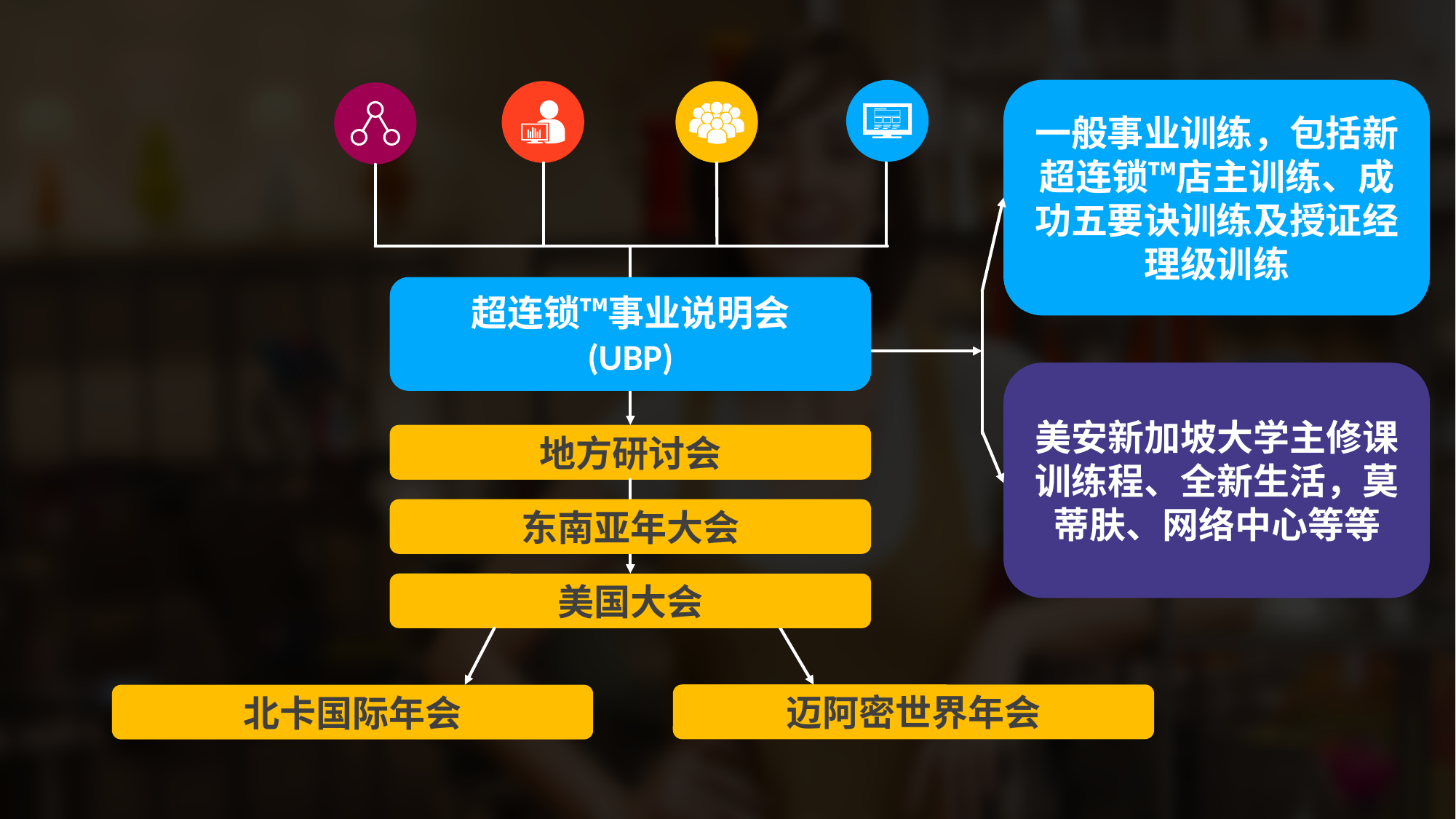

一般事业训练，包括新超连锁™店主训练、成功五要诀训练及授证经理级训练

超连锁™事业说明会
(UBP)
美安新加坡大学主修课训练程、全新生活，莫蒂肤、网络中心等等
地方研讨会
东南亚年大会
美国大会

迈阿密世界年会

北卡国际年会